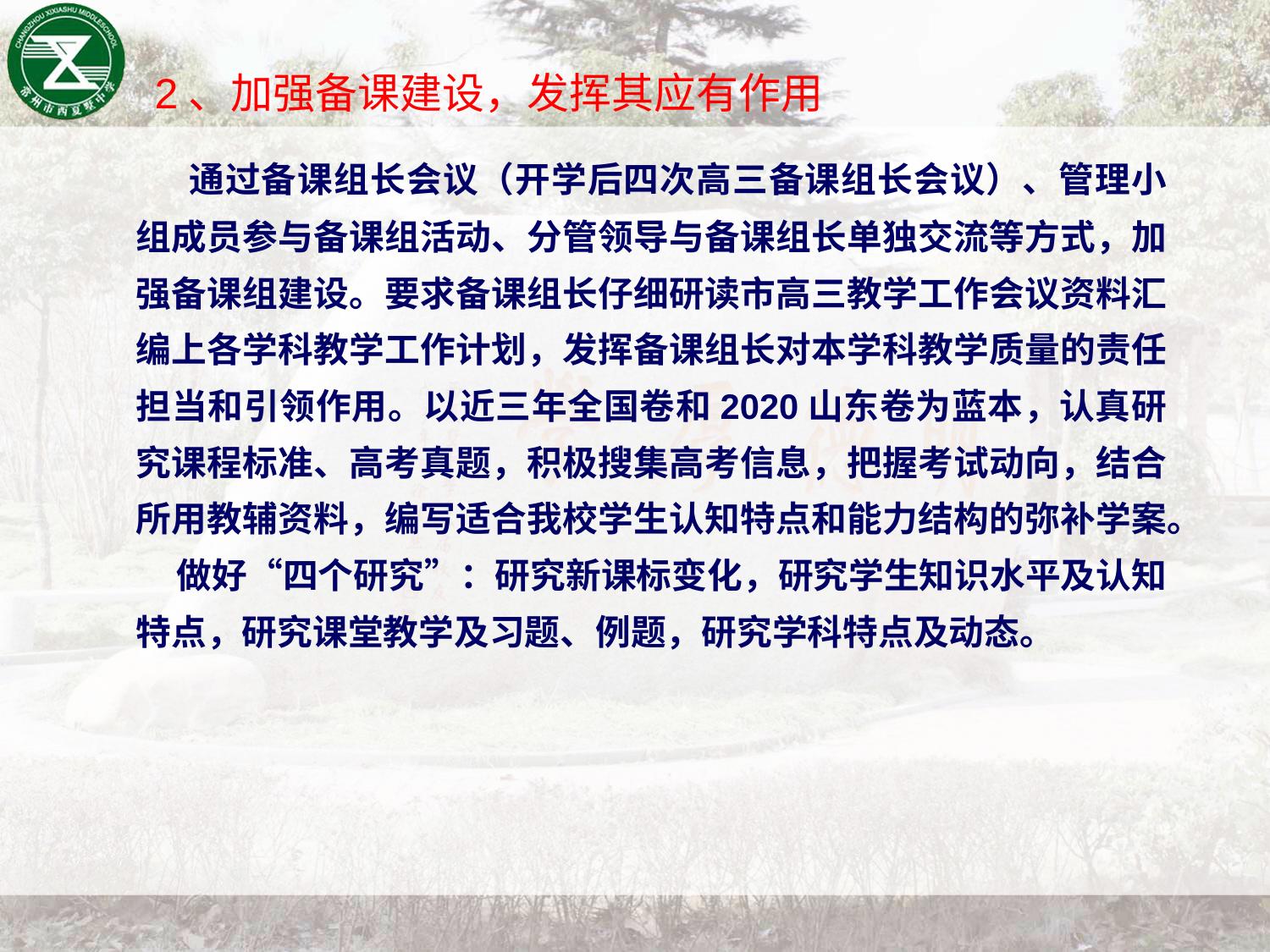

2、加强备课建设，发挥其应有作用
    通过备课组长会议（开学后四次高三备课组长会议）、管理小组成员参与备课组活动、分管领导与备课组长单独交流等方式，加强备课组建设。要求备课组长仔细研读市高三教学工作会议资料汇编上各学科教学工作计划，发挥备课组长对本学科教学质量的责任担当和引领作用。以近三年全国卷和2020山东卷为蓝本，认真研究课程标准、高考真题，积极搜集高考信息，把握考试动向，结合所用教辅资料，编写适合我校学生认知特点和能力结构的弥补学案。
    做好“四个研究”：研究新课标变化，研究学生知识水平及认知特点，研究课堂教学及习题、例题，研究学科特点及动态。